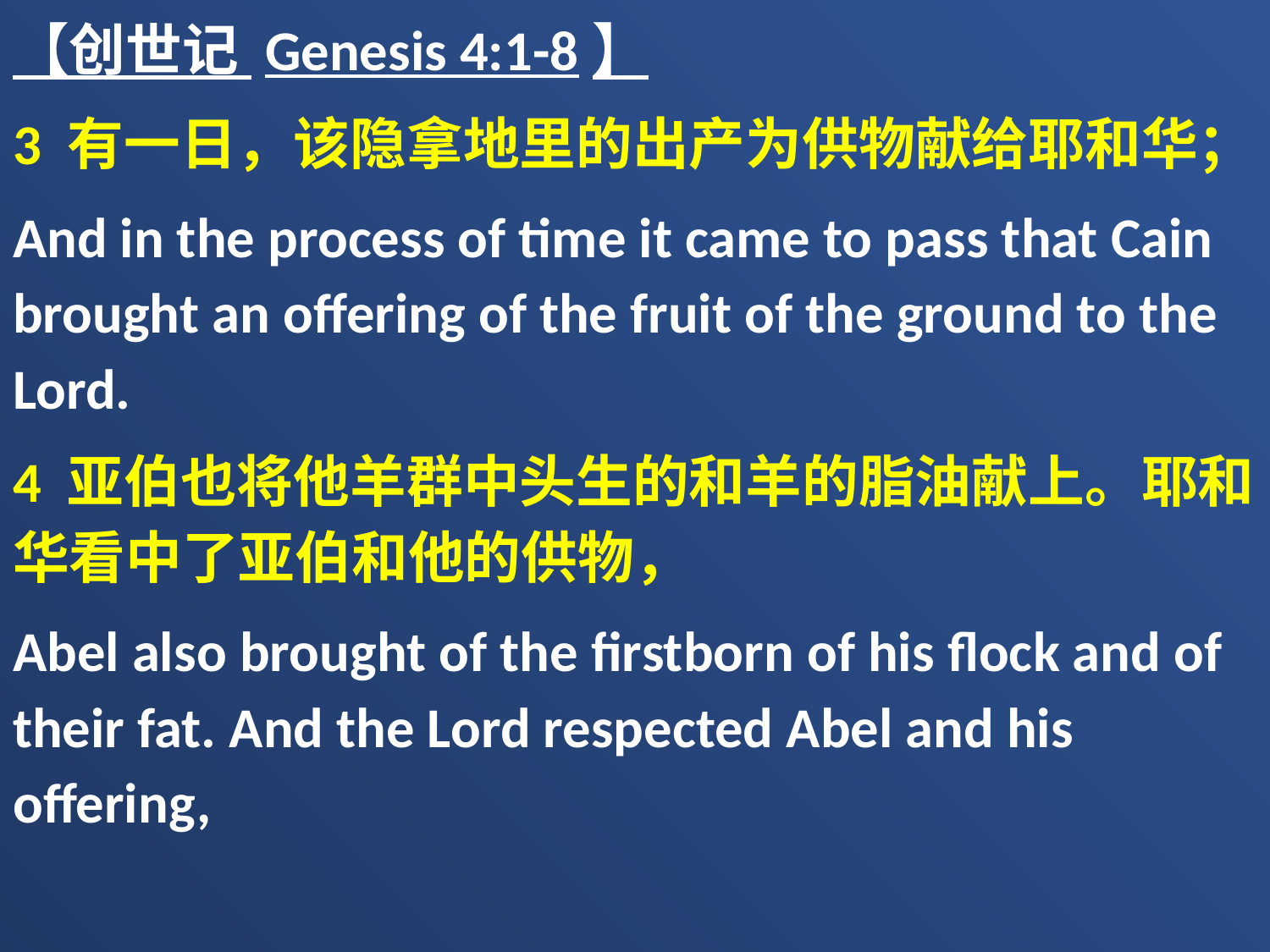

【创世记 Genesis 4:1-8】
3 有一日，该隐拿地里的出产为供物献给耶和华；
And in the process of time it came to pass that Cain brought an offering of the fruit of the ground to the Lord.
4 亚伯也将他羊群中头生的和羊的脂油献上。耶和华看中了亚伯和他的供物，
Abel also brought of the firstborn of his flock and of their fat. And the Lord respected Abel and his offering,